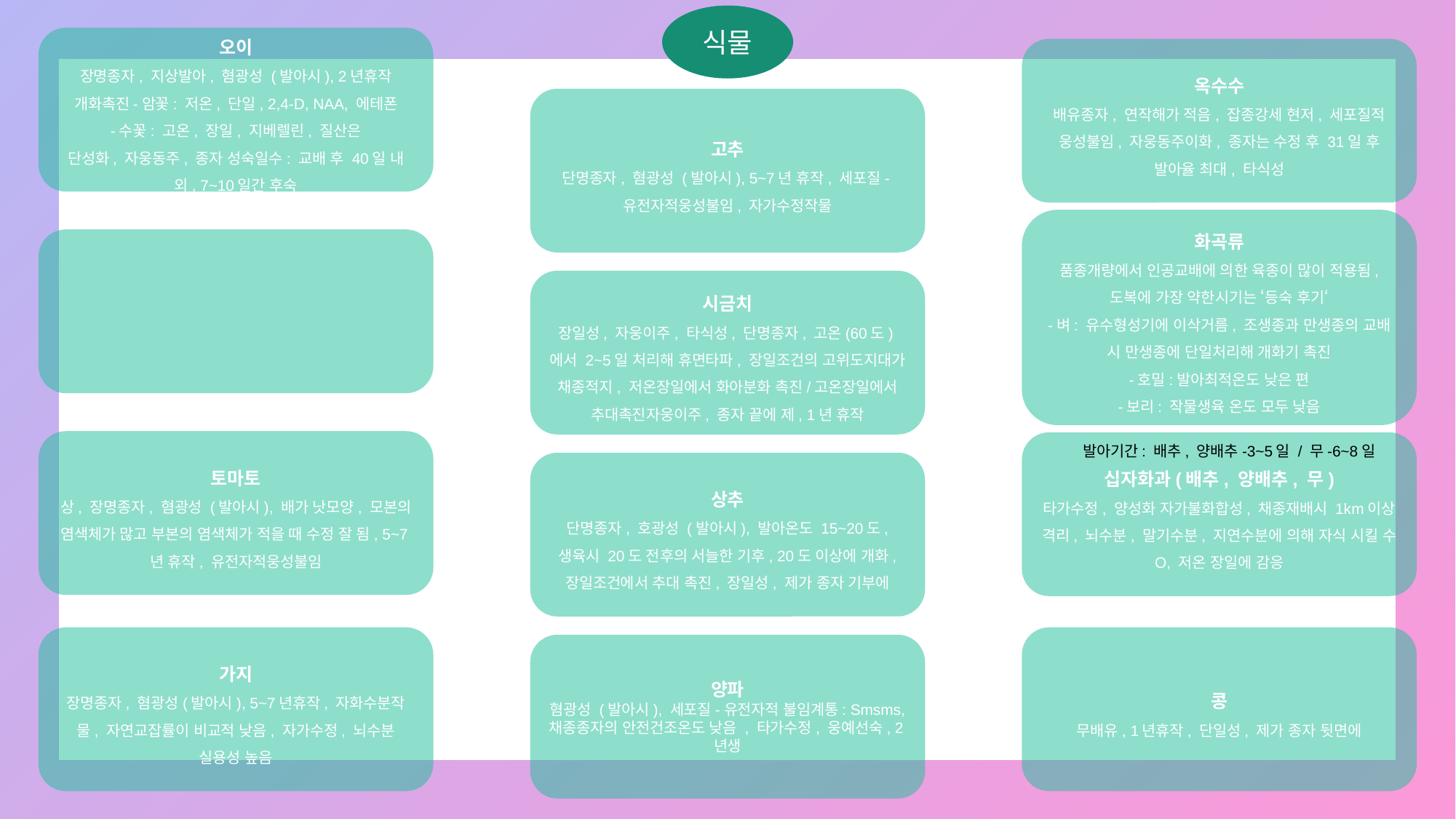

식물
오이
장명종자, 지상발아, 혐광성 (발아시), 2년휴작
개화촉진-암꽃: 저온, 단일, 2,4-D, NAA, 에테폰
-수꽃: 고온, 장일, 지베렐린, 질산은
단성화, 자웅동주, 종자 성숙일수: 교배 후 40일 내외, 7~10일간 후숙
옥수수
배유종자, 연작해가 적음, 잡종강세 현저, 세포질적 웅성불임, 자웅동주이화, 종자는 수정 후 31일 후 발아율 최대, 타식성
고추
단명종자, 혐광성 (발아시), 5~7년 휴작, 세포질-유전자적웅성불임, 자가수정작물
화곡류
품종개량에서 인공교배에 의한 육종이 많이 적용됨, 도복에 가장 약한시기는 ‘등숙 후기‘
-벼: 유수형성기에 이삭거름, 조생종과 만생종의 교배 시 만생종에 단일처리해 개화기 촉진
-호밀:발아최적온도 낮은 편
-보리: 작물생육 온도 모두 낮음

시금치
장일성, 자웅이주, 타식성, 단명종자, 고온(60도)에서 2~5일 처리해 휴면타파, 장일조건의 고위도지대가 채종적지, 저온장일에서 화아분화 촉진/고온장일에서 추대촉진자웅이주, 종자 끝에 제, 1년 휴작
토마토
상, 장명종자, 혐광성 (발아시), 배가 낫모양, 모본의 염색체가 많고 부본의 염색체가 적을 때 수정 잘 됨, 5~7년 휴작, 유전자적웅성불임
십자화과(배추, 양배추, 무)
타가수정, 양성화 자가불화합성, 채종재배시 1km이상 격리, 뇌수분, 말기수분, 지연수분에 의해 자식 시킬 수 O, 저온 장일에 감응
발아기간: 배추, 양배추-3~5일 / 무-6~8일
상추
단명종자, 호광성 (발아시), 발아온도 15~20도, 생육시 20도 전후의 서늘한 기후, 20도 이상에 개화, 장일조건에서 추대 촉진, 장일성, 제가 종자 기부에
가지
장명종자, 혐광성(발아시), 5~7년휴작, 자화수분작물, 자연교잡률이 비교적 낮음, 자가수정, 뇌수분 실용성 높음
콩
무배유, 1년휴작, 단일성, 제가 종자 뒷면에
양파
혐광성 (발아시), 세포질-유전자적 불임계통: Smsms, 채종종자의 안전건조온도 낮음 , 타가수정, 웅예선숙, 2년생